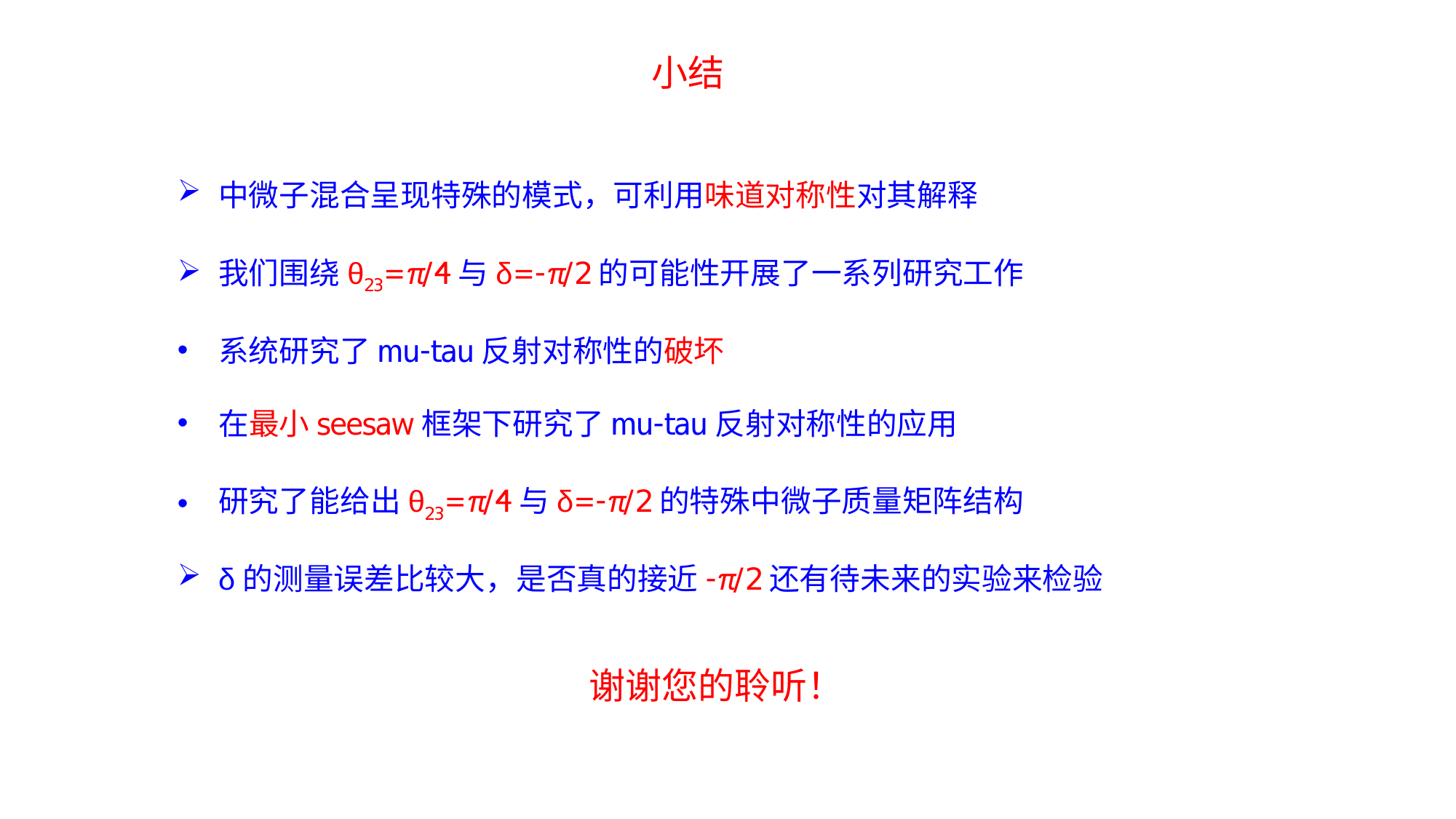

小结
中微子混合呈现特殊的模式，可利用味道对称性对其解释
我们围绕θ23=π/4与δ=-π/2的可能性开展了一系列研究工作
系统研究了mu-tau反射对称性的破坏
在最小seesaw框架下研究了mu-tau反射对称性的应用
研究了能给出θ23=π/4与δ=-π/2的特殊中微子质量矩阵结构
δ的测量误差比较大，是否真的接近-π/2还有待未来的实验来检验
谢谢您的聆听！